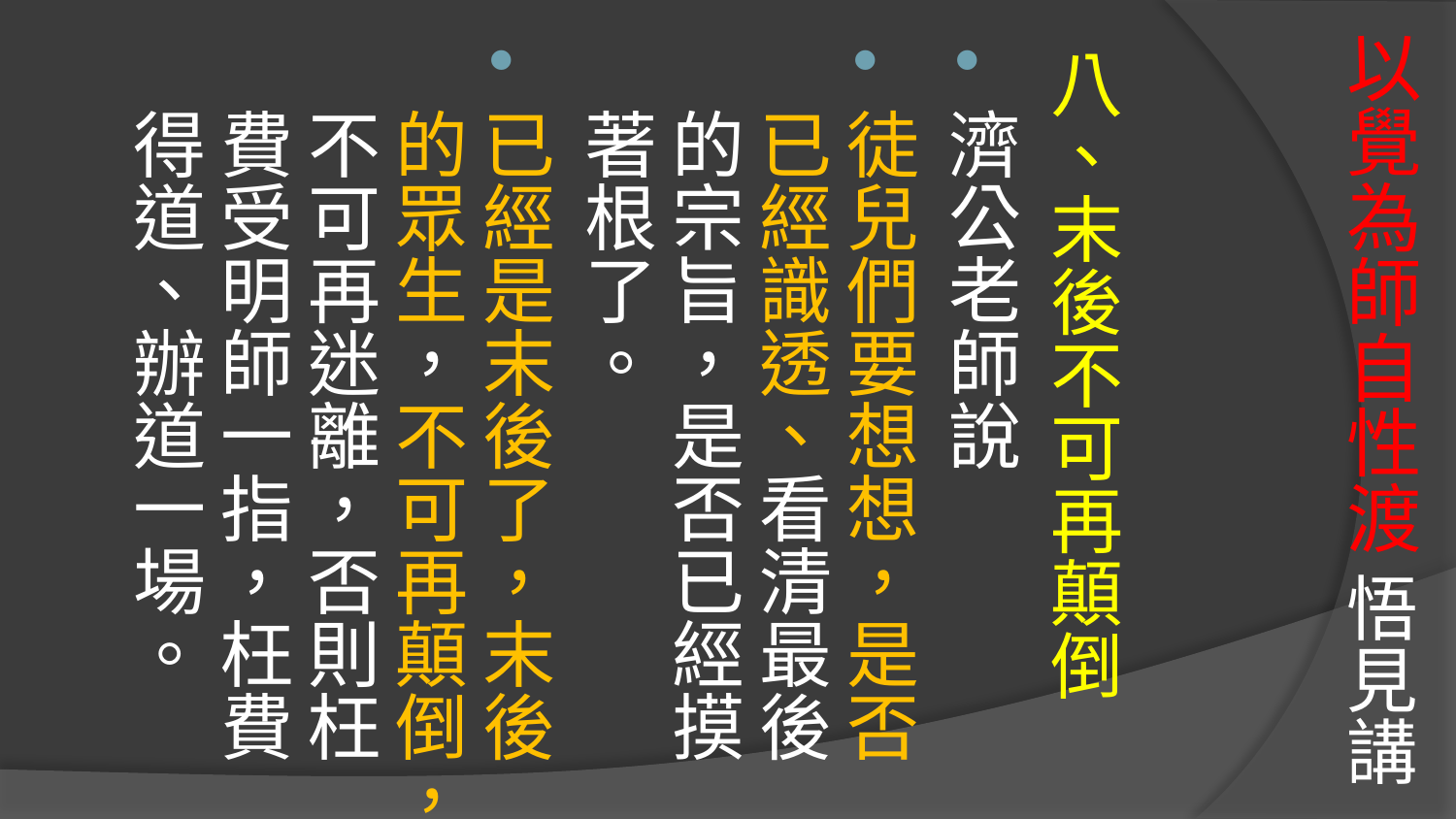

# 以覺為師自性渡 悟見講
八、末後不可再顛倒
濟公老師說
徒兒們要想想，是否已經識透、看清最後的宗旨，是否已經摸著根了。
已經是末後了，末後的眾生，不可再顛倒，不可再迷離，否則枉費受明師一指，枉費得道、辦道一場。